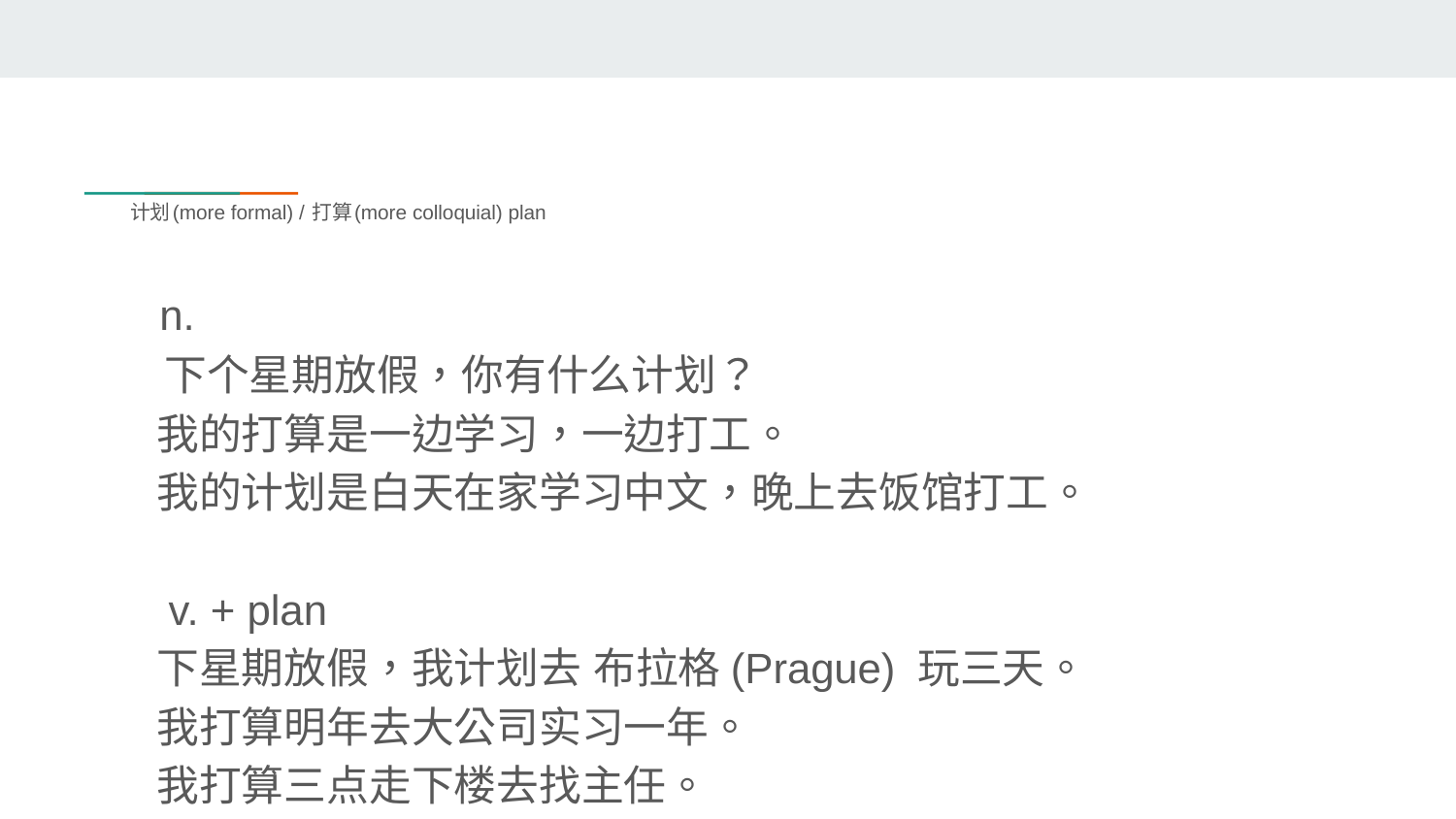

# 计划(more formal) / 打算(more colloquial) plan

  n.
  下个星期放假，你有什么计划？
我的打算是一边学习，一边打工。
我的计划是白天在家学习中文，晚上去饭馆打工。

 v. + plan
下星期放假，我计划去 布拉格(Prague) 玩三天。
我打算明年去大公司实习一年。
我打算三点走下楼去找主任。